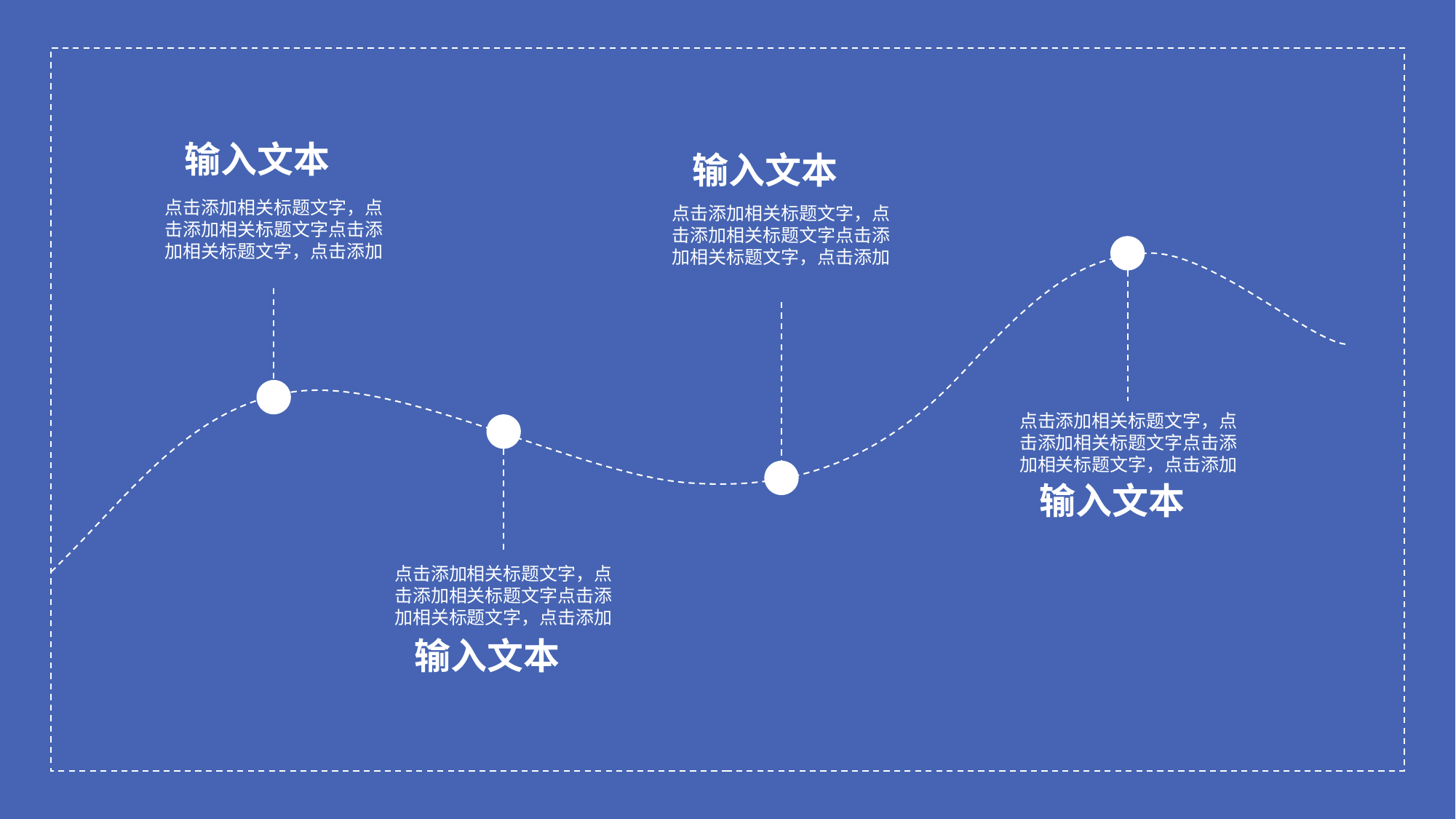

输入文本
输入文本
点击添加相关标题文字，点击添加相关标题文字点击添加相关标题文字，点击添加
点击添加相关标题文字，点击添加相关标题文字点击添加相关标题文字，点击添加

点击添加相关标题文字，点击添加相关标题文字点击添加相关标题文字，点击添加

点击添加相关标题文字，点击添加相关标题文字点击添加相关标题文字，点击添加
输入文本
输入文本